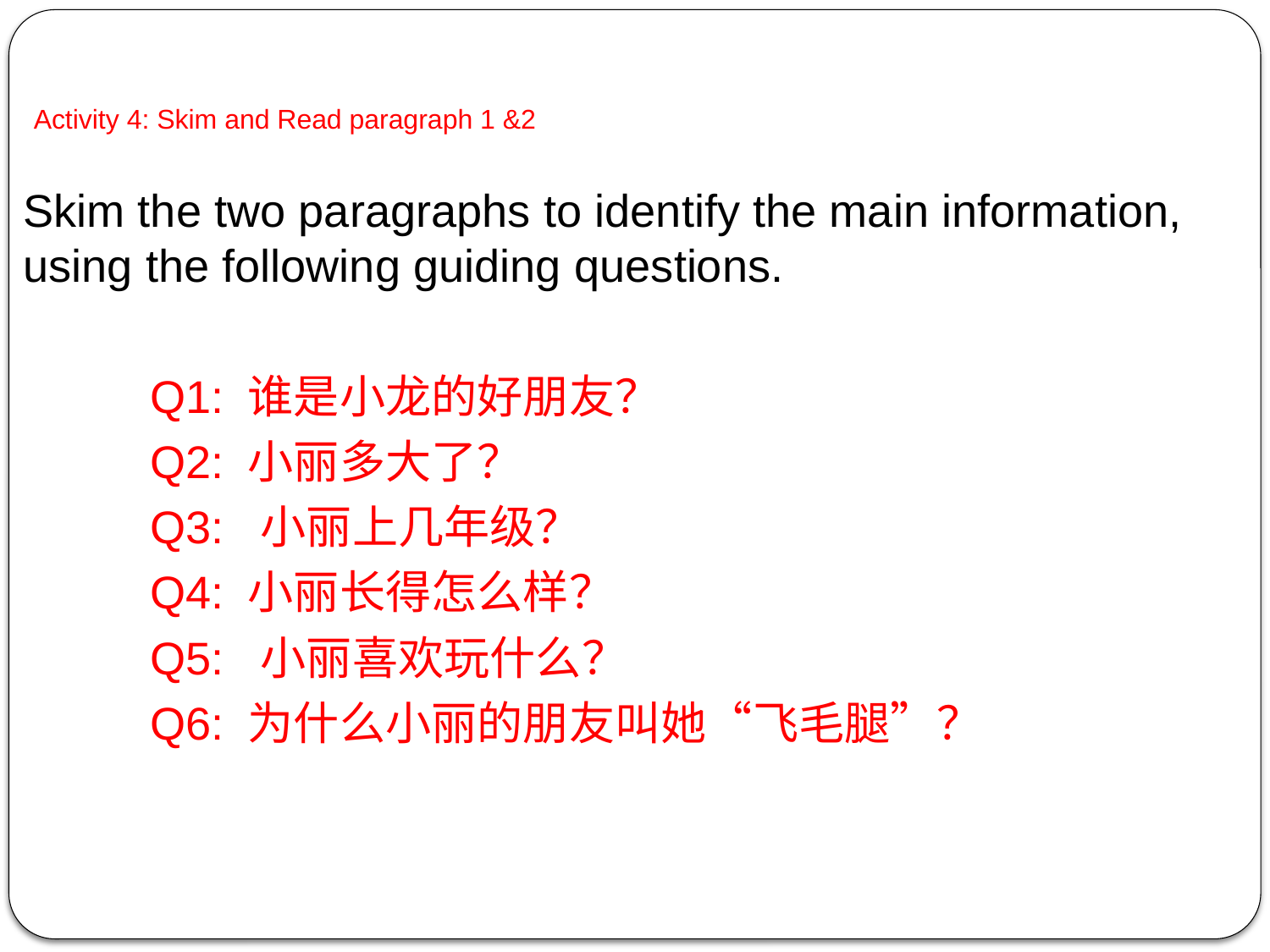

Skim the two paragraphs to identify the main information, using the following guiding questions.

	Q1: 谁是小龙的好朋友？
       	Q2: 小丽多大了？
     	Q3:  小丽上几年级？
     	Q4: 小丽长得怎么样？
       	Q5:  小丽喜欢玩什么？
     	Q6: 为什么小丽的朋友叫她“飞毛腿”？

# Activity 4: Skim and Read paragraph 1 &2